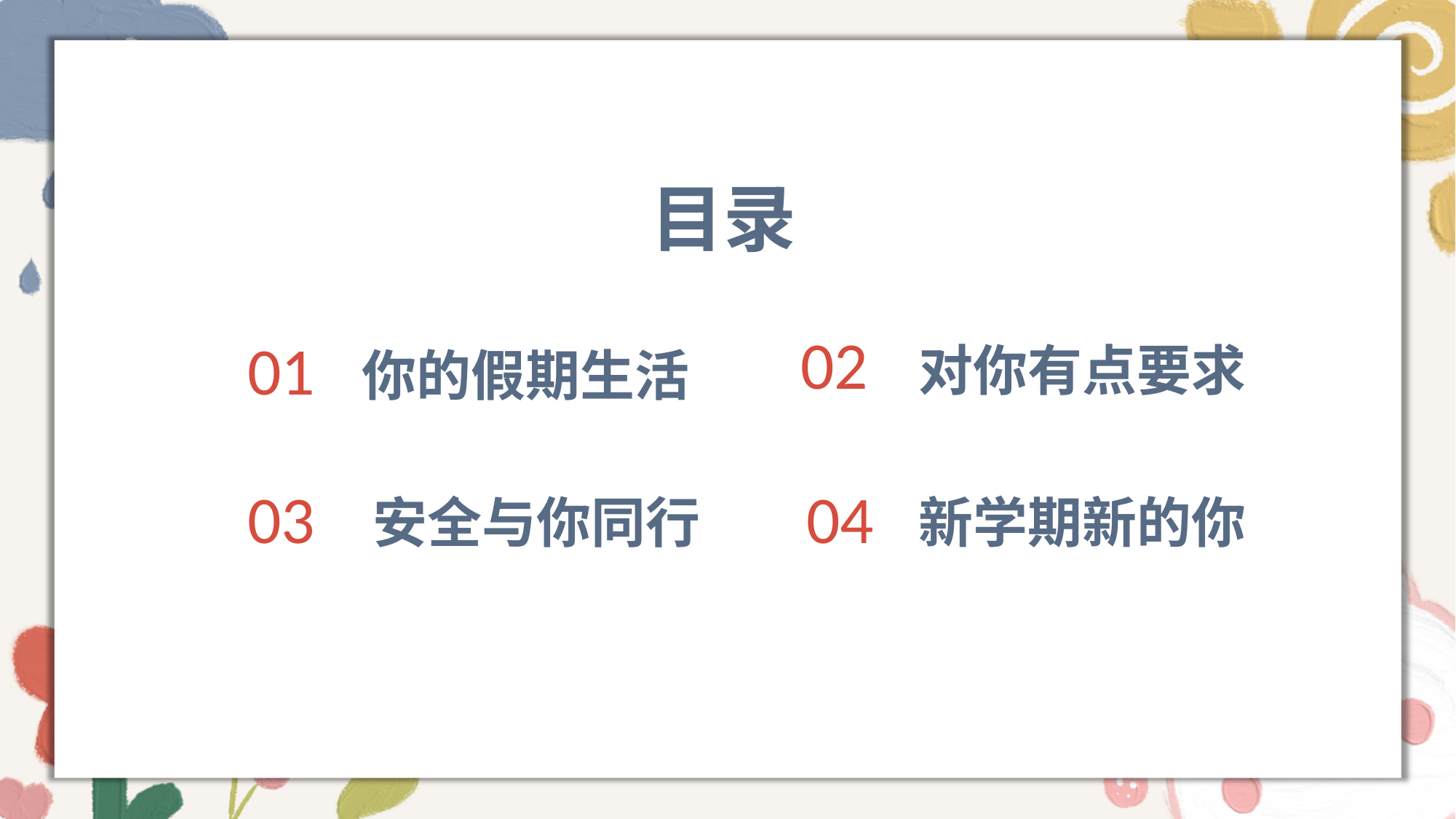

目录
02
01
对你有点要求
你的假期生活
03
04
安全与你同行
新学期新的你